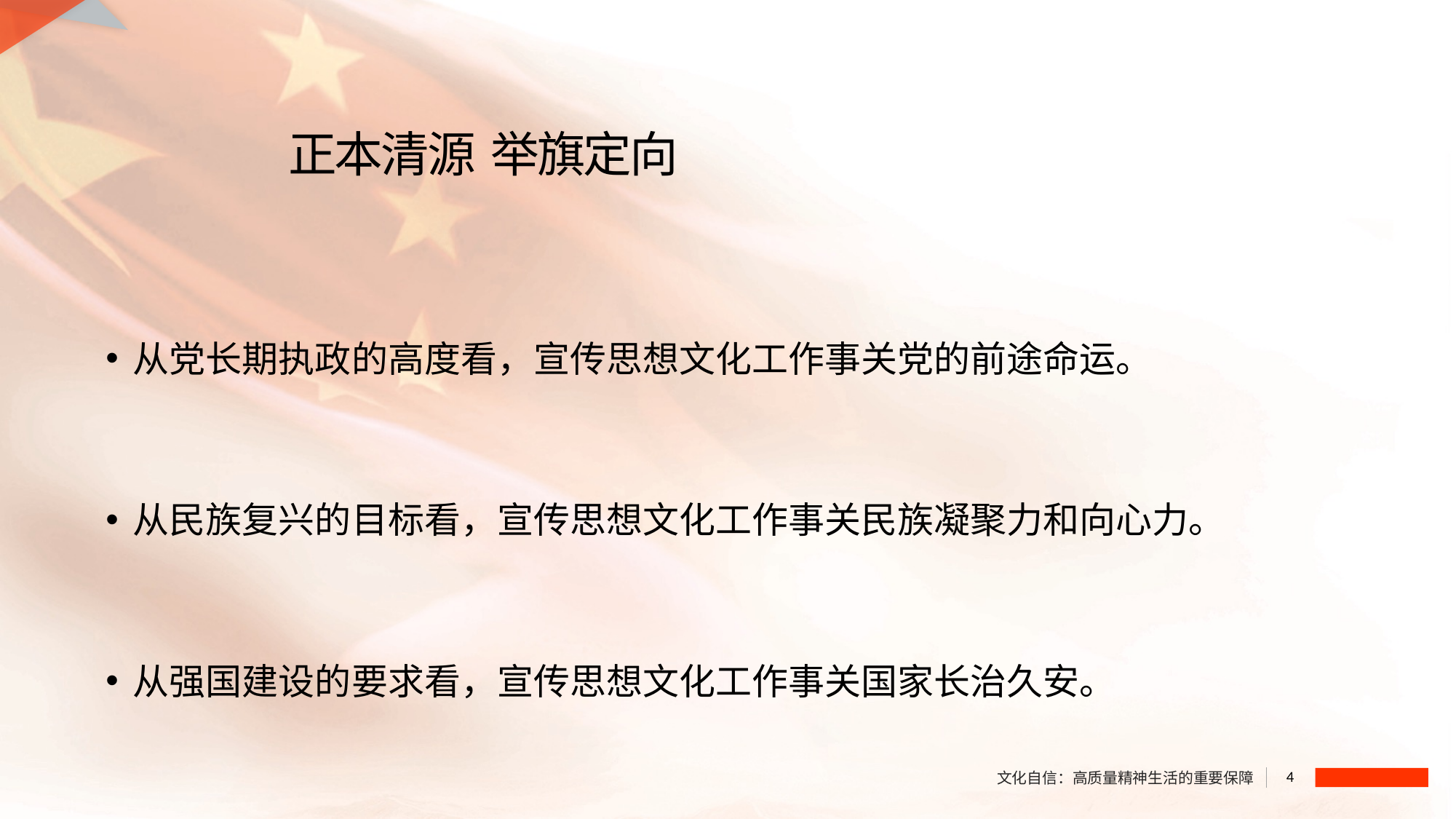

# 正本清源  举旗定向

从党长期执政的高度看，宣传思想文化工作事关党的前途命运。

从民族复兴的目标看，宣传思想文化工作事关民族凝聚力和向心力。

从强国建设的要求看，宣传思想文化工作事关国家长治久安。
4